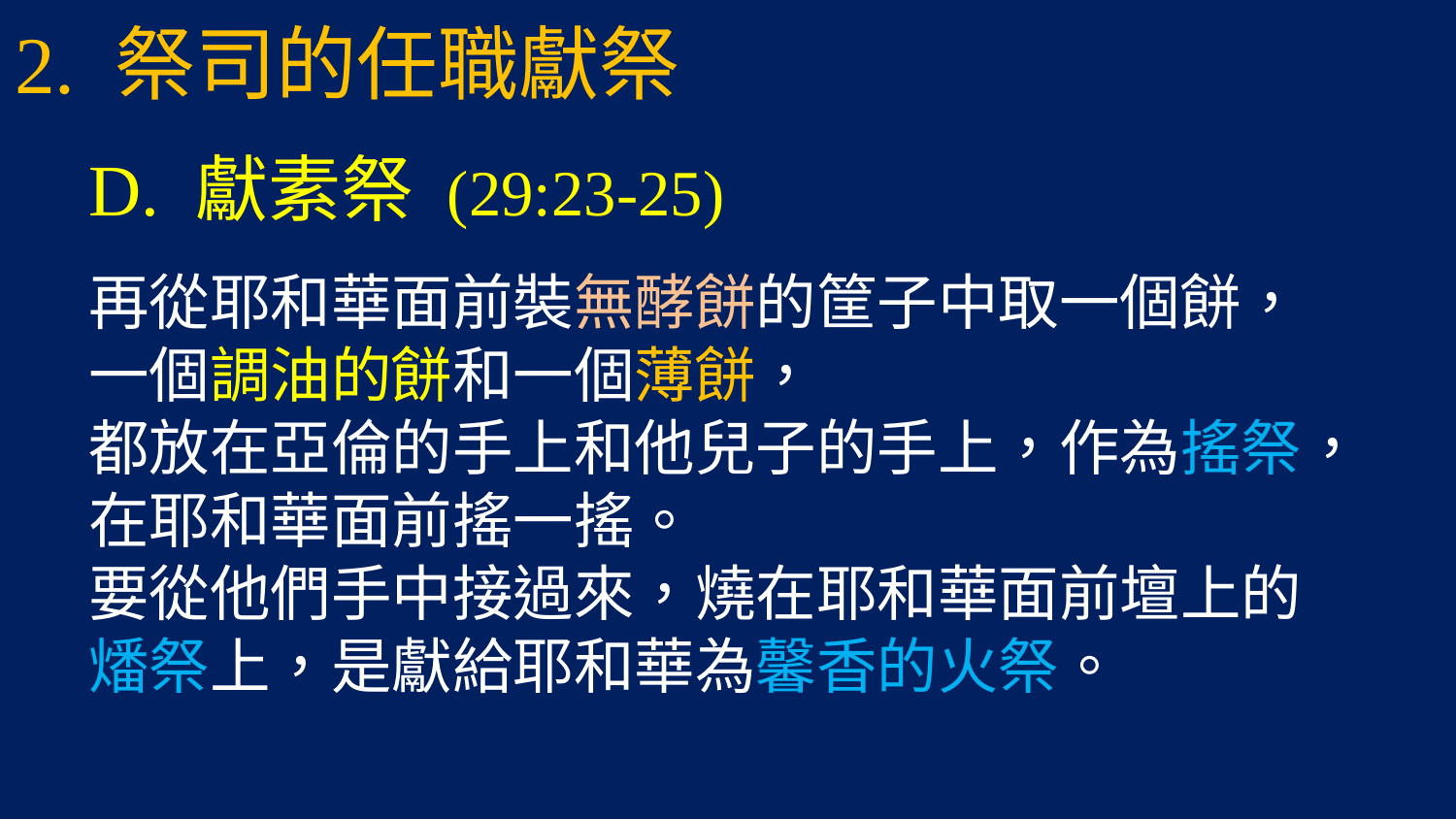

# 2. 祭司的任職獻祭
D. 獻素祭 (29:23-25)

再從耶和華面前裝無酵餅的筐子中取一個餅，
一個調油的餅和一個薄餅，
都放在亞倫的手上和他兒子的手上，作為搖祭，
在耶和華面前搖一搖。
要從他們手中接過來，燒在耶和華面前壇上的
燔祭上，是獻給耶和華為馨香的火祭。